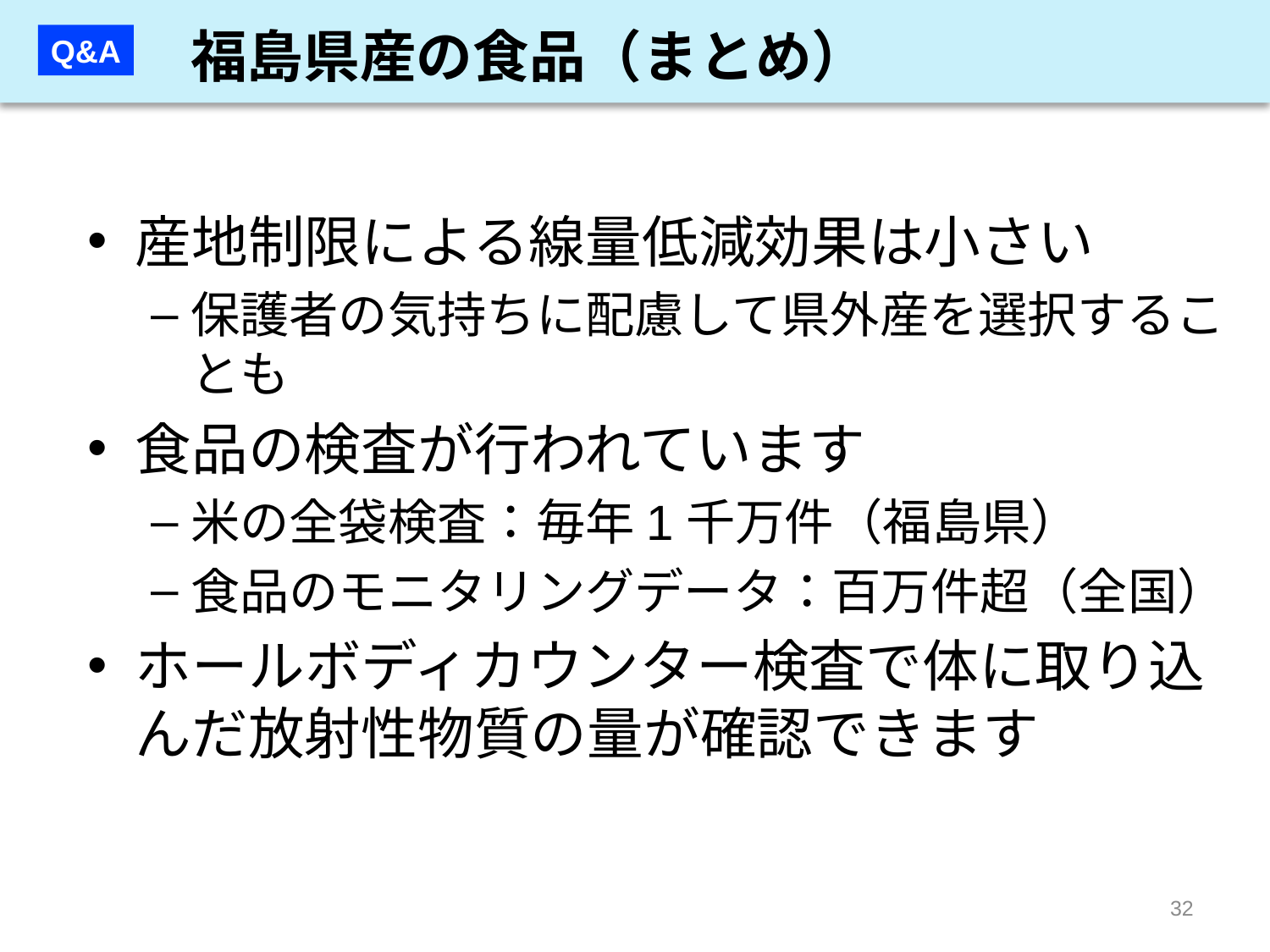

福島県産の食品（まとめ）
Q&A
産地制限による線量低減効果は小さい
保護者の気持ちに配慮して県外産を選択することも
食品の検査が行われています
米の全袋検査：毎年1千万件（福島県）
食品のモニタリングデータ：百万件超（全国）
ホールボディカウンター検査で体に取り込んだ放射性物質の量が確認できます

32